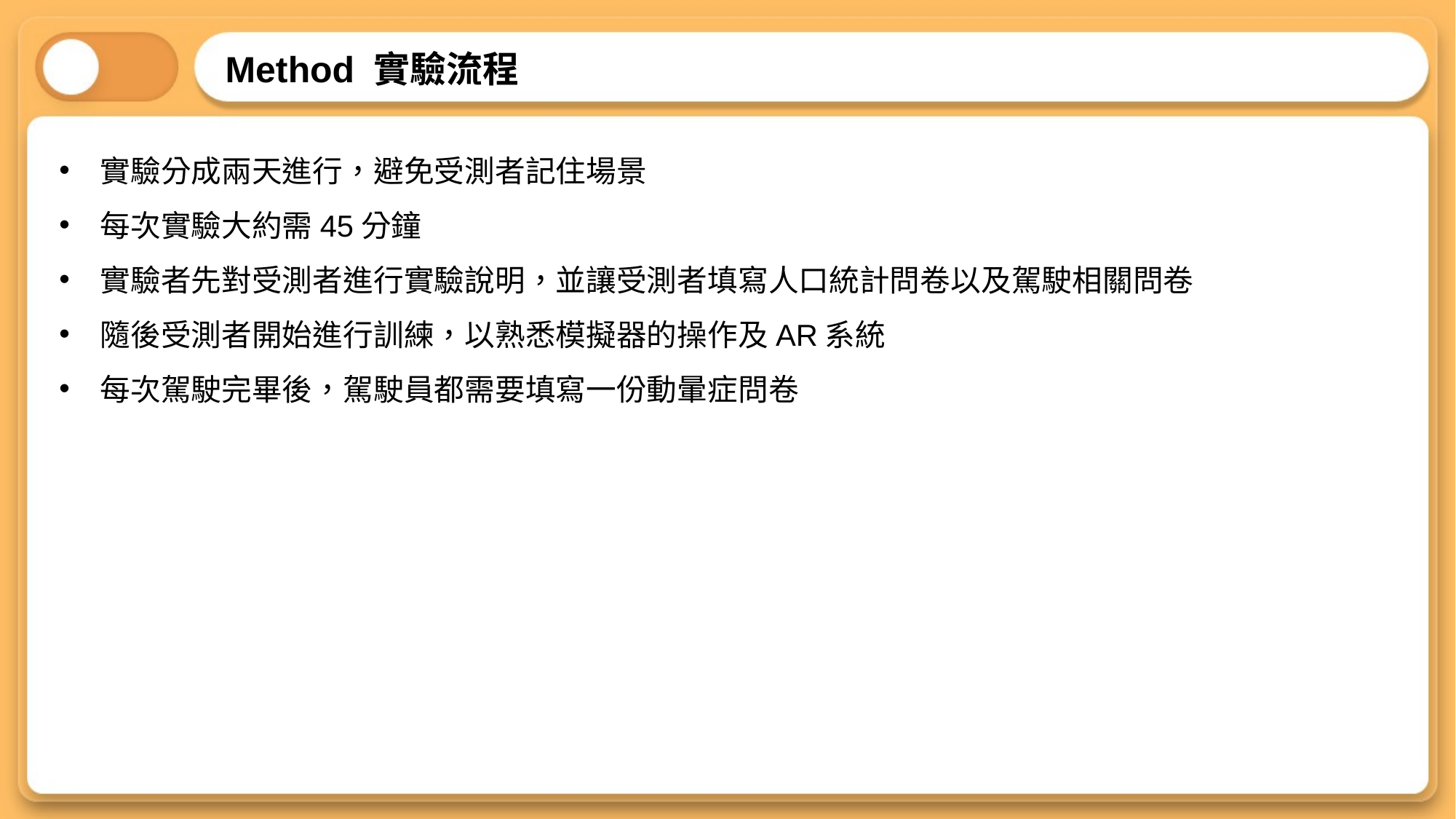

Method 實驗流程
實驗分成兩天進行，避免受測者記住場景
每次實驗大約需45分鐘
實驗者先對受測者進行實驗說明，並讓受測者填寫人口統計問卷以及駕駛相關問卷
隨後受測者開始進行訓練，以熟悉模擬器的操作及AR系統
每次駕駛完畢後，駕駛員都需要填寫一份動暈症問卷